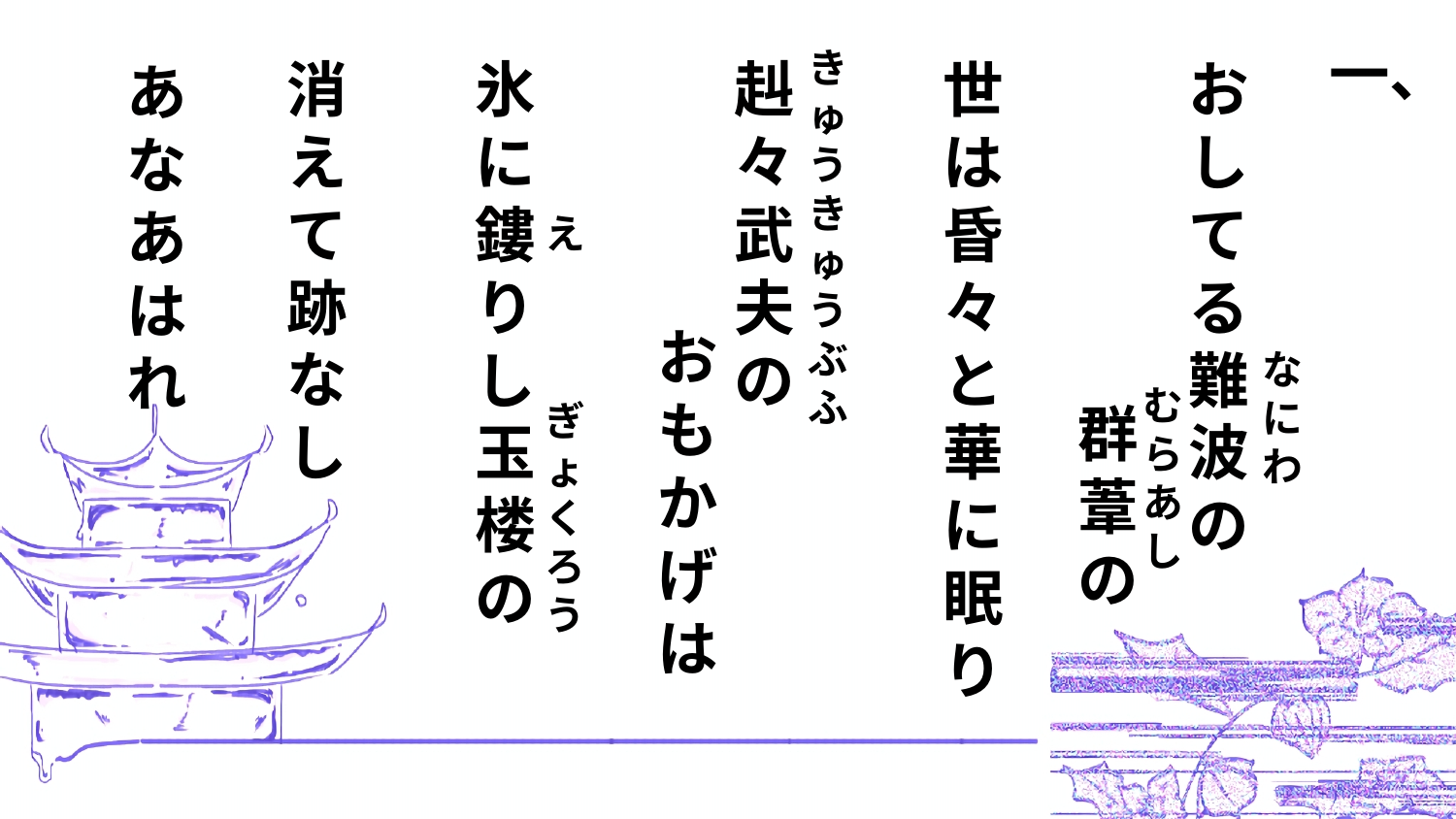

一、
きゅうきゅうぶふ
赳々武夫の
消えて跡なし
氷に鏤りし玉楼の
おしてる難波の
世は昏々と華に眠り

あなあはれ
え
おもかげは
なにわ
むらあし
ぎょくろう
群葦の